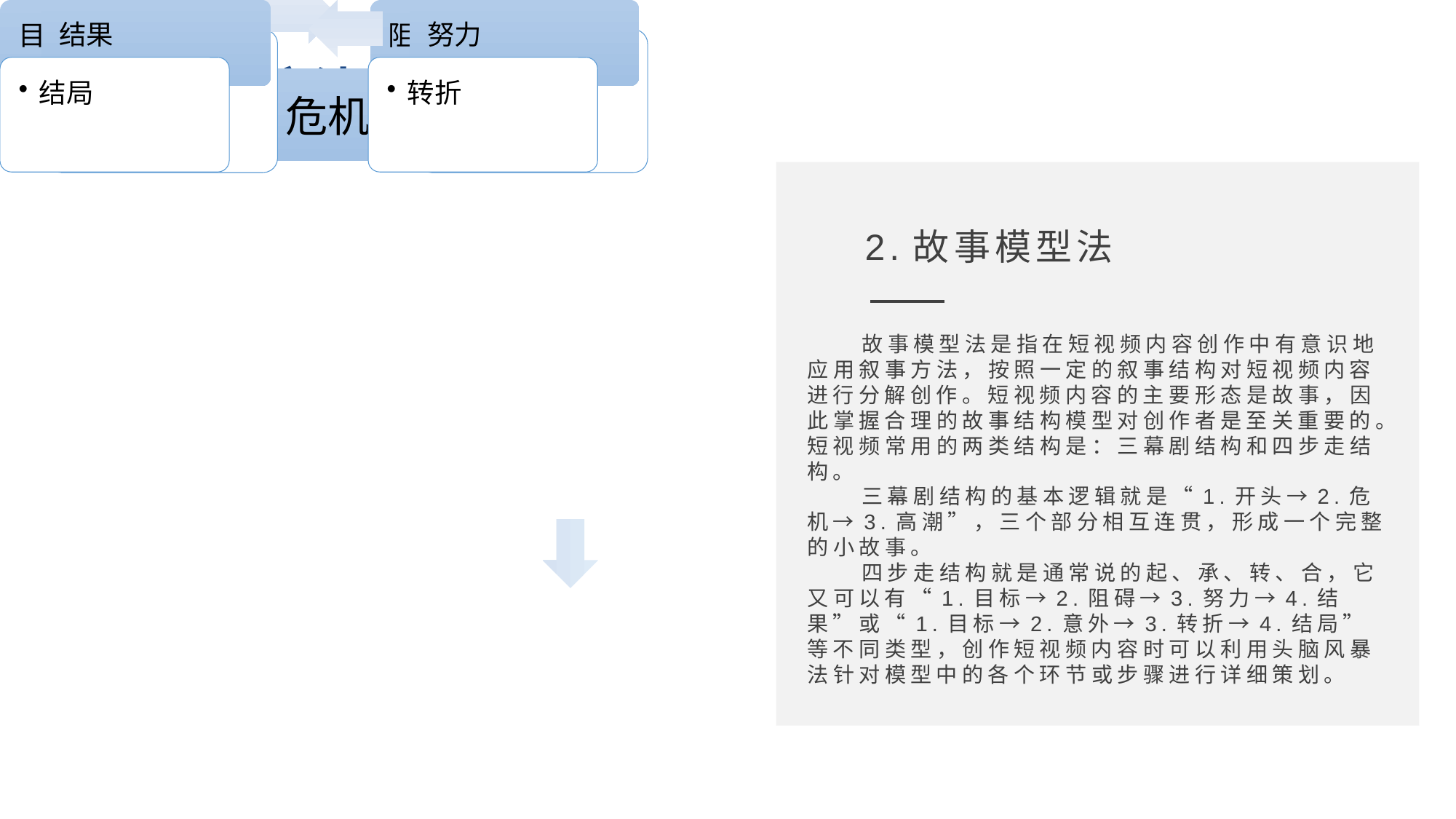

创意的方法
开头
危机
高潮

2.故事模型法
故事模型法是指在短视频内容创作中有意识地应用叙事方法，按照一定的叙事结构对短视频内容进行分解创作。短视频内容的主要形态是故事，因此掌握合理的故事结构模型对创作者是至关重要的。短视频常用的两类结构是：三幕剧结构和四步走结构。
三幕剧结构的基本逻辑就是“1.开头→2.危机→3.高潮”，三个部分相互连贯，形成一个完整的小故事。
四步走结构就是通常说的起、承、转、合，它又可以有“1.目标→2.阻碍→3.努力→4.结果”或“1.目标→2.意外→3.转折→4.结局”等不同类型，创作短视频内容时可以利用头脑风暴法针对模型中的各个环节或步骤进行详细策划。

目标
目标

阻碍
意外

努力
转折

结果
结局